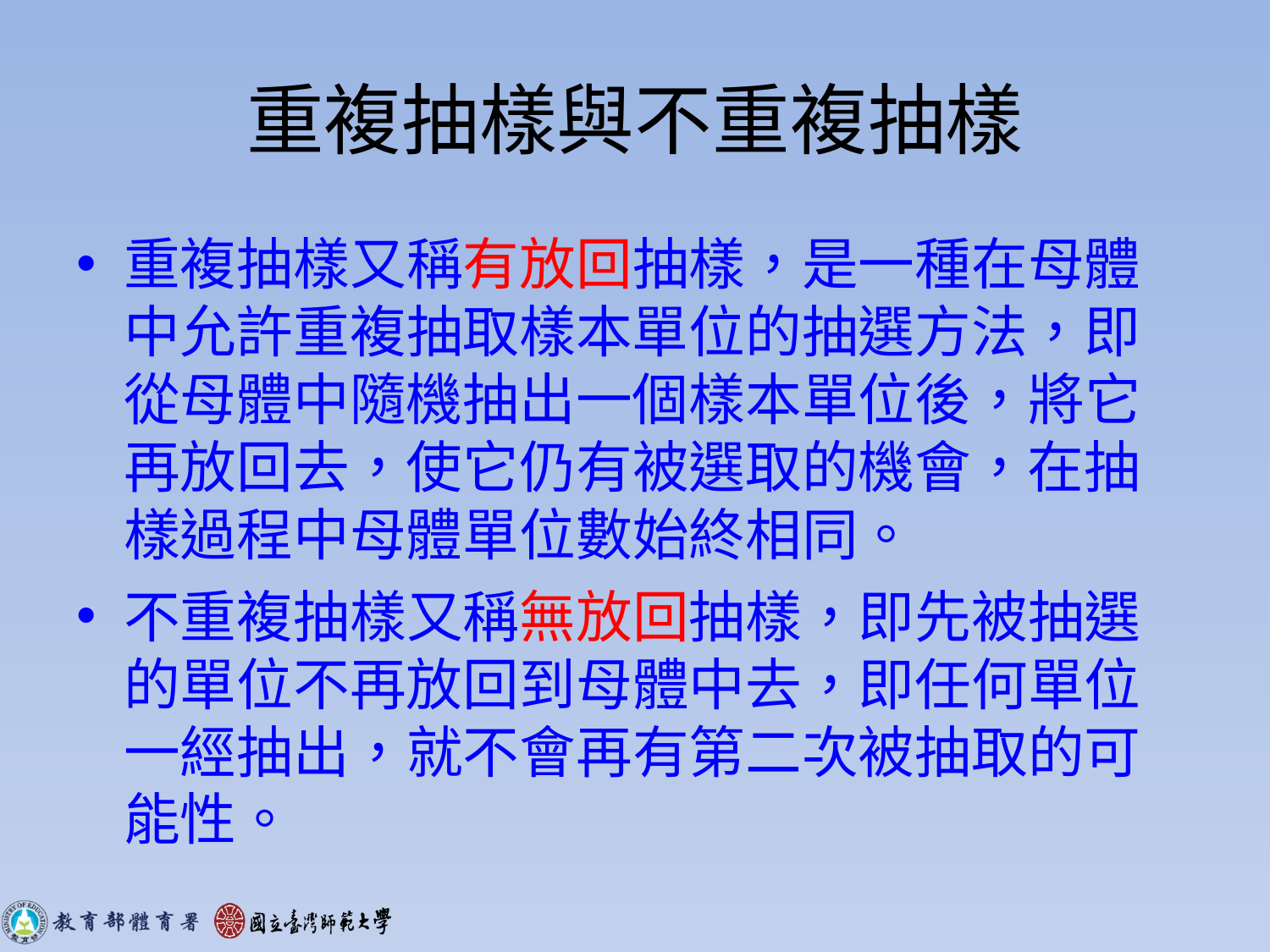

# 重複抽樣與不重複抽樣
重複抽樣又稱有放回抽樣，是一種在母體中允許重複抽取樣本單位的抽選方法，即從母體中隨機抽出一個樣本單位後，將它再放回去，使它仍有被選取的機會，在抽樣過程中母體單位數始終相同。
不重複抽樣又稱無放回抽樣，即先被抽選的單位不再放回到母體中去，即任何單位一經抽出，就不會再有第二次被抽取的可能性。